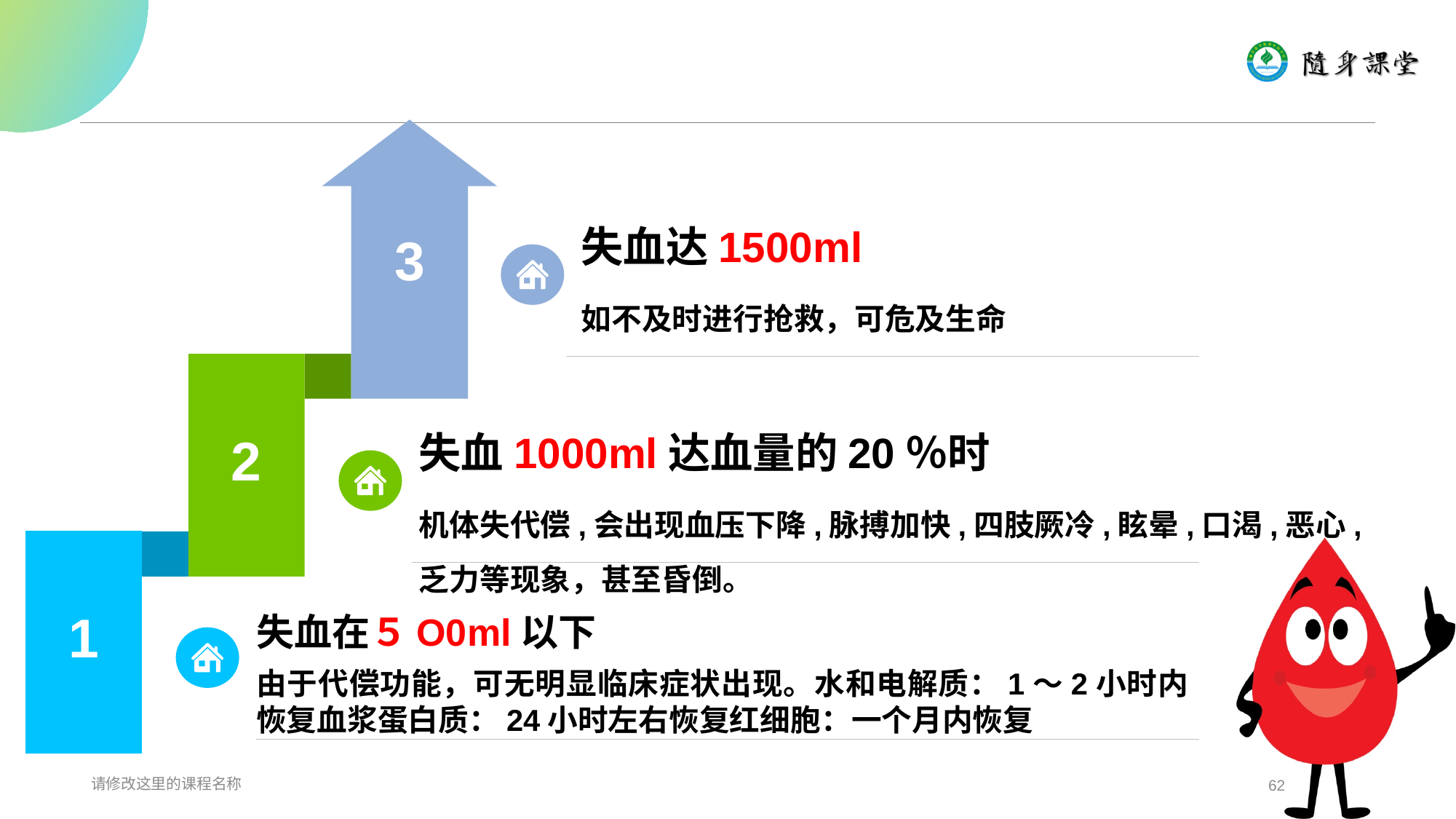

3
失血达1500ml
如不及时进行抢救，可危及生命

2

失血1000ml达血量的20％时
机体失代偿,会出现血压下降,脉搏加快,四肢厥冷,眩晕,口渴,恶心,乏力等现象，甚至昏倒。

1

失血在５O0ml以下
由于代偿功能，可无明显临床症状出现。水和电解质：1～2小时内恢复血浆蛋白质：24小时左右恢复红细胞：一个月内恢复

请修改这里的课程名称
62